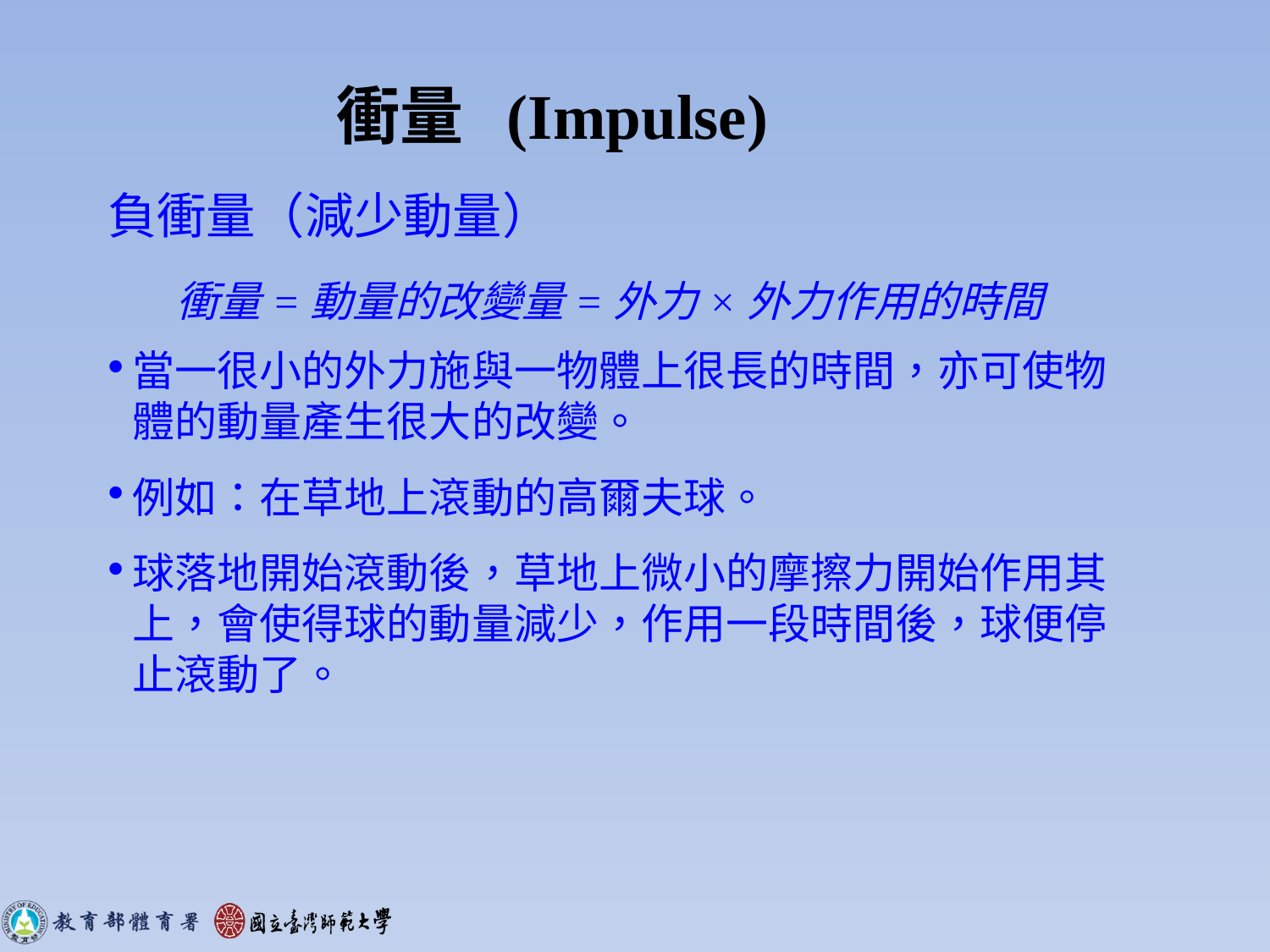

衝量  (Impulse)
負衝量（減少動量）

當一很小的外力施與一物體上很長的時間，亦可使物體的動量產生很大的改變。
例如：在草地上滾動的高爾夫球。
球落地開始滾動後，草地上微小的摩擦力開始作用其上，會使得球的動量減少，作用一段時間後，球便停止滾動了。
衝量=動量的改變量=外力×外力作用的時間